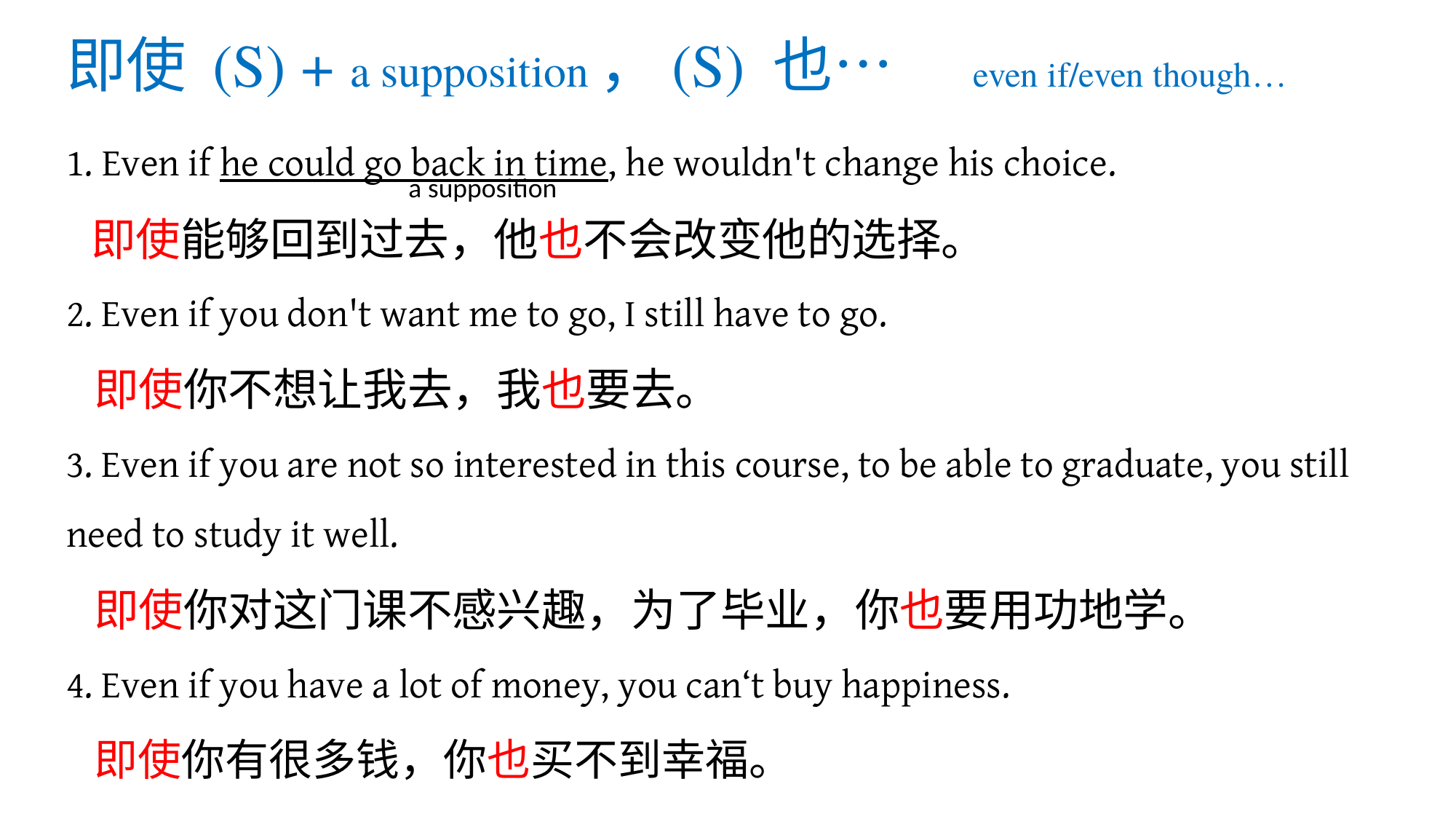

# 即使 (S) + a supposition，(S) 也…     even if/even though…
1. Even if he could go back in time, he wouldn't change his choice.
  即使能够回到过去，他也不会改变他的选择。
2. Even if you don't want me to go, I still have to go.
  即使你不想让我去，我也要去。
3. Even if you are not so interested in this course, to be able to graduate, you still need to study it well.
  即使你对这门课不感兴趣，为了毕业，你也要用功地学。
4. Even if you have a lot of money, you can‘t buy happiness.
  即使你有很多钱，你也买不到幸福。

a supposition